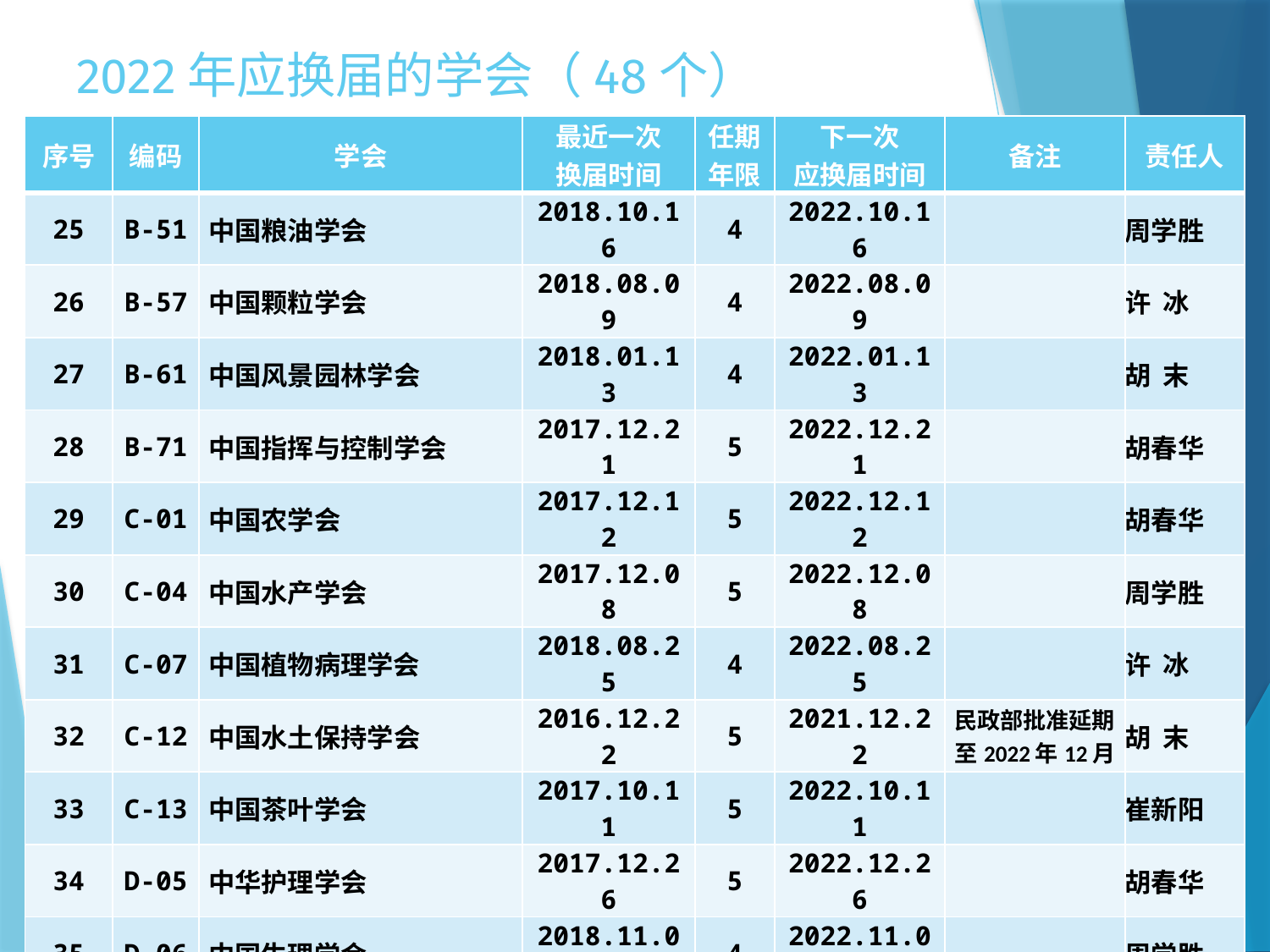

# 2022年应换届的学会（48个）
| 序号 | 编码 | 学会 | 最近一次 换届时间 | 任期 年限 | 下一次 应换届时间 | 备注 | 责任人 |
| --- | --- | --- | --- | --- | --- | --- | --- |
| 25 | B-51 | 中国粮油学会 | 2018.10.16 | 4 | 2022.10.16 |  | 周学胜 |
| 26 | B-57 | 中国颗粒学会 | 2018.08.09 | 4 | 2022.08.09 |  | 许 冰 |
| 27 | B-61 | 中国风景园林学会 | 2018.01.13 | 4 | 2022.01.13 |  | 胡 末 |
| 28 | B-71 | 中国指挥与控制学会 | 2017.12.21 | 5 | 2022.12.21 |  | 胡春华 |
| 29 | C-01 | 中国农学会 | 2017.12.12 | 5 | 2022.12.12 |  | 胡春华 |
| 30 | C-04 | 中国水产学会 | 2017.12.08 | 5 | 2022.12.08 |  | 周学胜 |
| 31 | C-07 | 中国植物病理学会 | 2018.08.25 | 4 | 2022.08.25 |  | 许 冰 |
| 32 | C-12 | 中国水土保持学会 | 2016.12.22 | 5 | 2021.12.22 | 民政部批准延期至2022年12月 | 胡 末 |
| 33 | C-13 | 中国茶叶学会 | 2017.10.11 | 5 | 2022.10.11 |  | 崔新阳 |
| 34 | D-05 | 中华护理学会 | 2017.12.26 | 5 | 2022.12.26 |  | 胡春华 |
| 35 | D-06 | 中国生理学会 | 2018.11.02 | 4 | 2022.11.02 |  | 周学胜 |
| 36 | D-07 | 中国解剖学会 | 2018.12.30 | 4 | 2022.12.30 |  | 胡春华 |